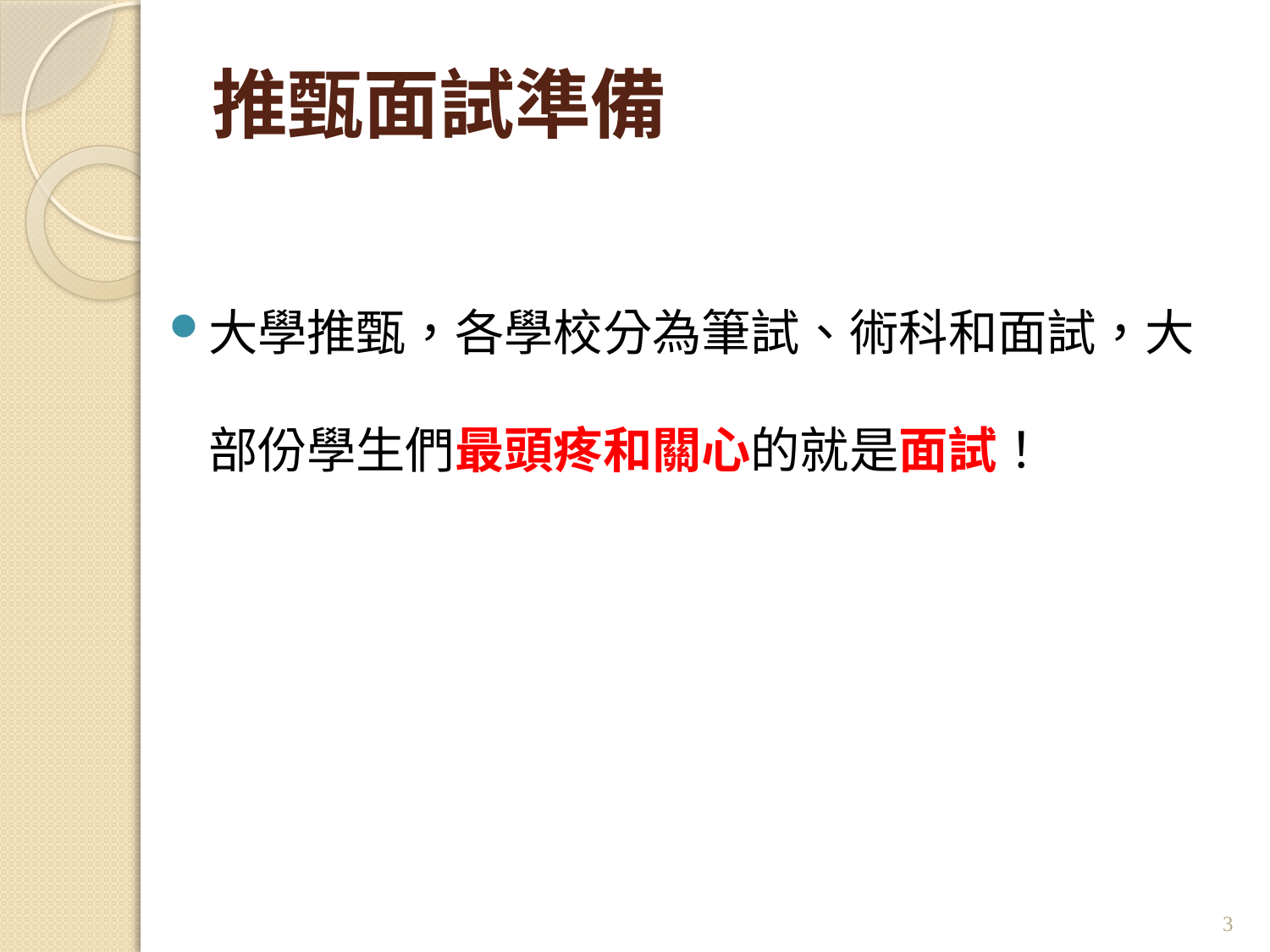

# 推甄面試準備

大學推甄，各學校分為筆試、術科和面試，大部份學生們最頭疼和關心的就是面試！

3